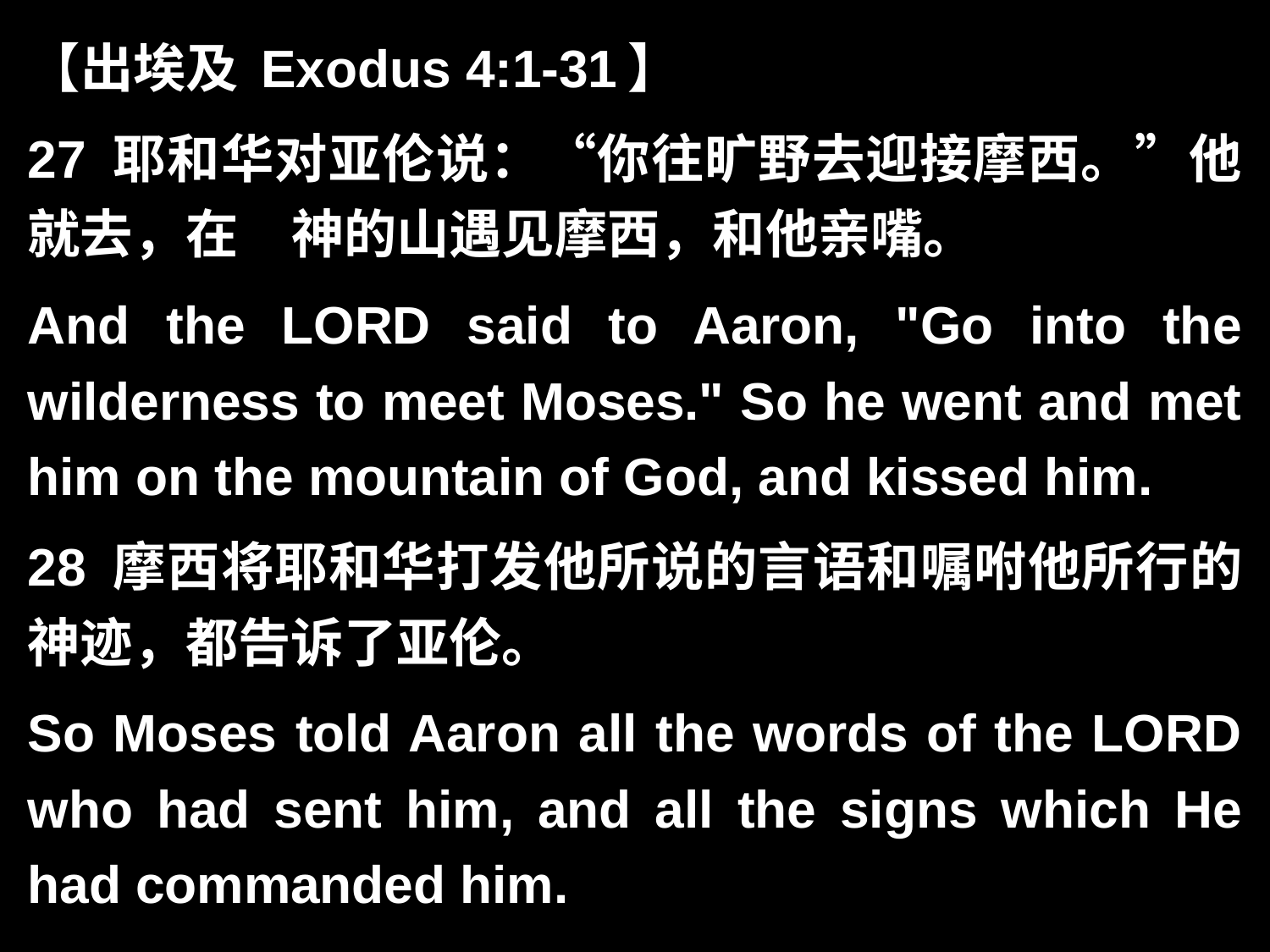

【出埃及 Exodus 4:1-31】
27 耶和华对亚伦说：“你往旷野去迎接摩西。”他就去，在　神的山遇见摩西，和他亲嘴。
And the LORD said to Aaron, "Go into the wilderness to meet Moses." So he went and met him on the mountain of God, and kissed him.
28 摩西将耶和华打发他所说的言语和嘱咐他所行的神迹，都告诉了亚伦。
So Moses told Aaron all the words of the LORD who had sent him, and all the signs which He had commanded him.